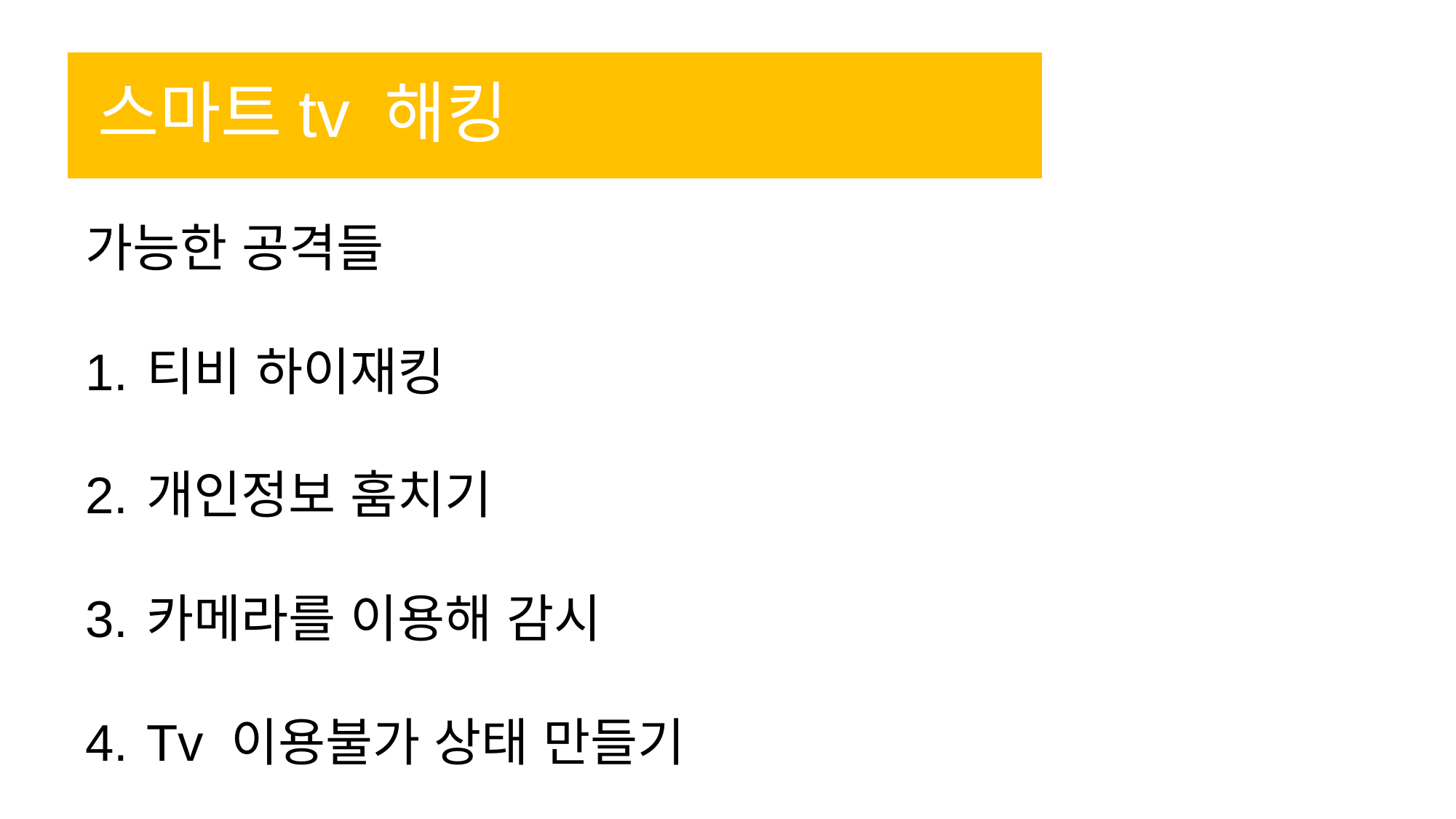

# 스마트tv 해킹

가능한 공격들

티비 하이재킹

개인정보 훔치기

카메라를 이용해 감시

Tv 이용불가 상태 만들기